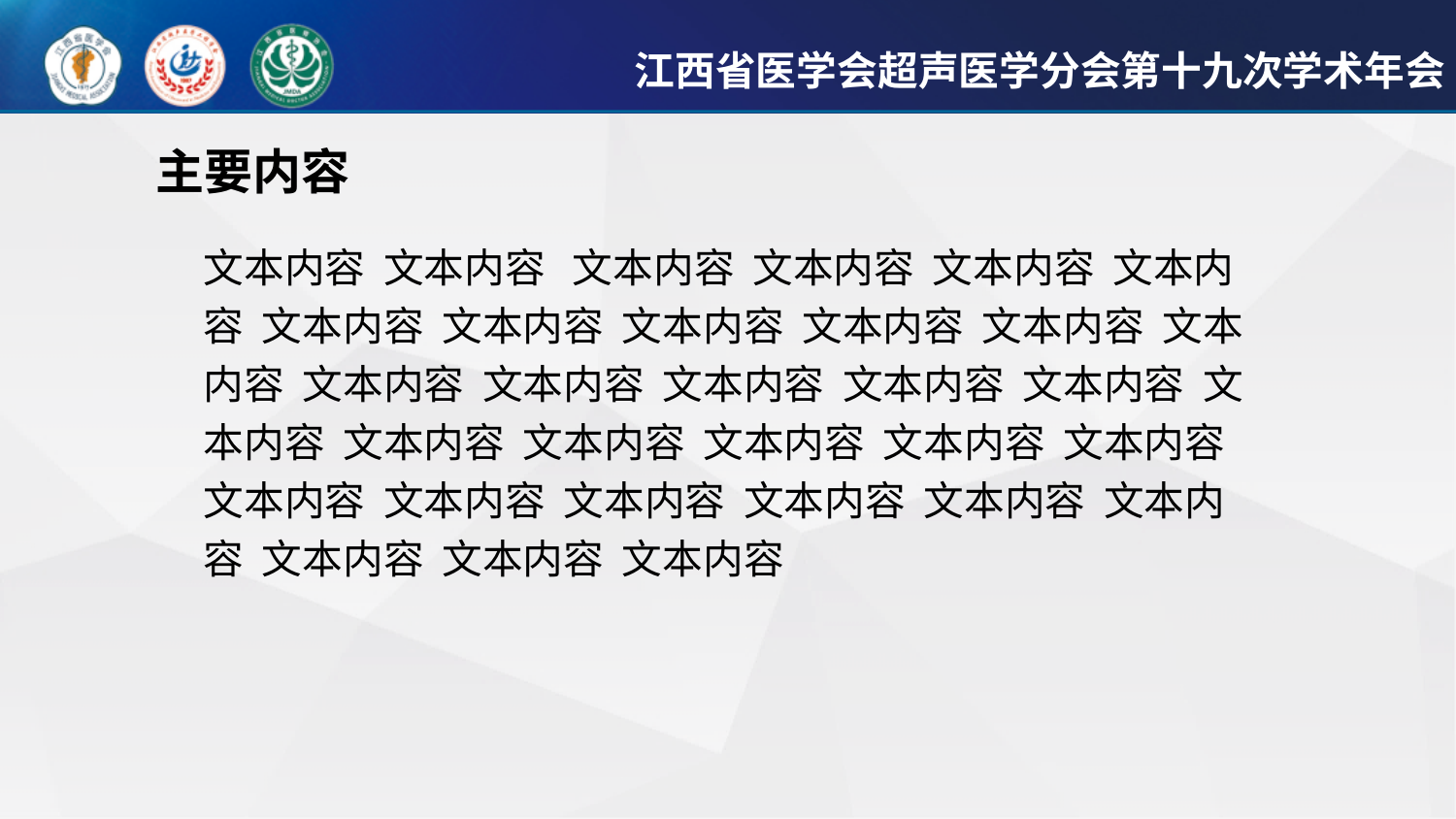

主要内容

文本内容  文本内容   文本内容  文本内容  文本内容  文本内容  文本内容  文本内容  文本内容  文本内容  文本内容  文本内容  文本内容  文本内容  文本内容  文本内容  文本内容  文本内容  文本内容  文本内容  文本内容  文本内容  文本内容  文本内容  文本内容  文本内容  文本内容  文本内容  文本内容  文本内容  文本内容  文本内容